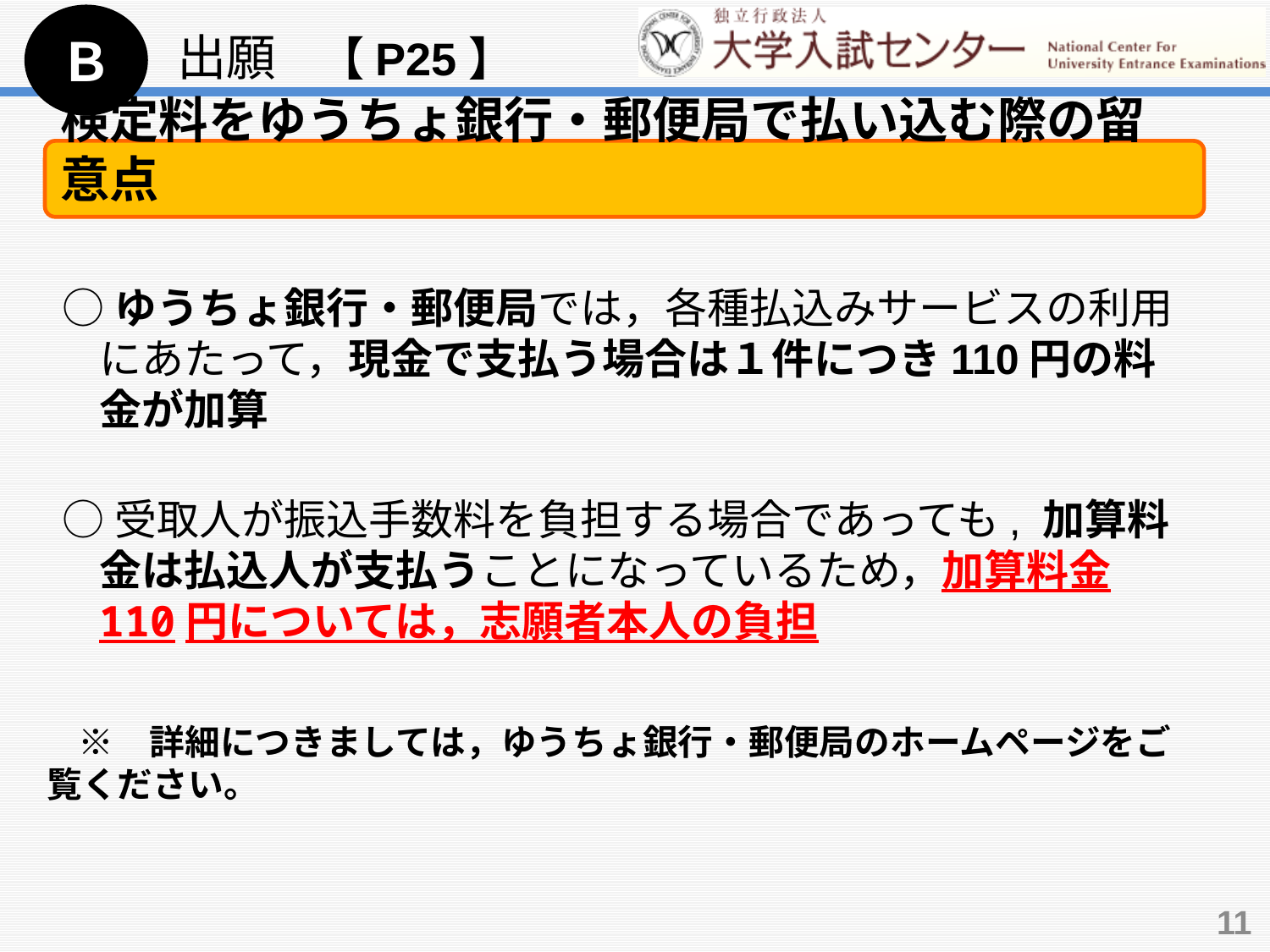

Ｂ
出願　【P25】
検定料をゆうちょ銀行・郵便局で払い込む際の留意点
○ゆうちょ銀行・郵便局では，各種払込みサービスの利用にあたって，現金で支払う場合は１件につき110円の料金が加算
○受取人が振込手数料を負担する場合であっても, 加算料金は払込人が支払うことになっているため，加算料金110円については，志願者本人の負担
　※　詳細につきましては，ゆうちょ銀行・郵便局のホームページをご覧ください。
11